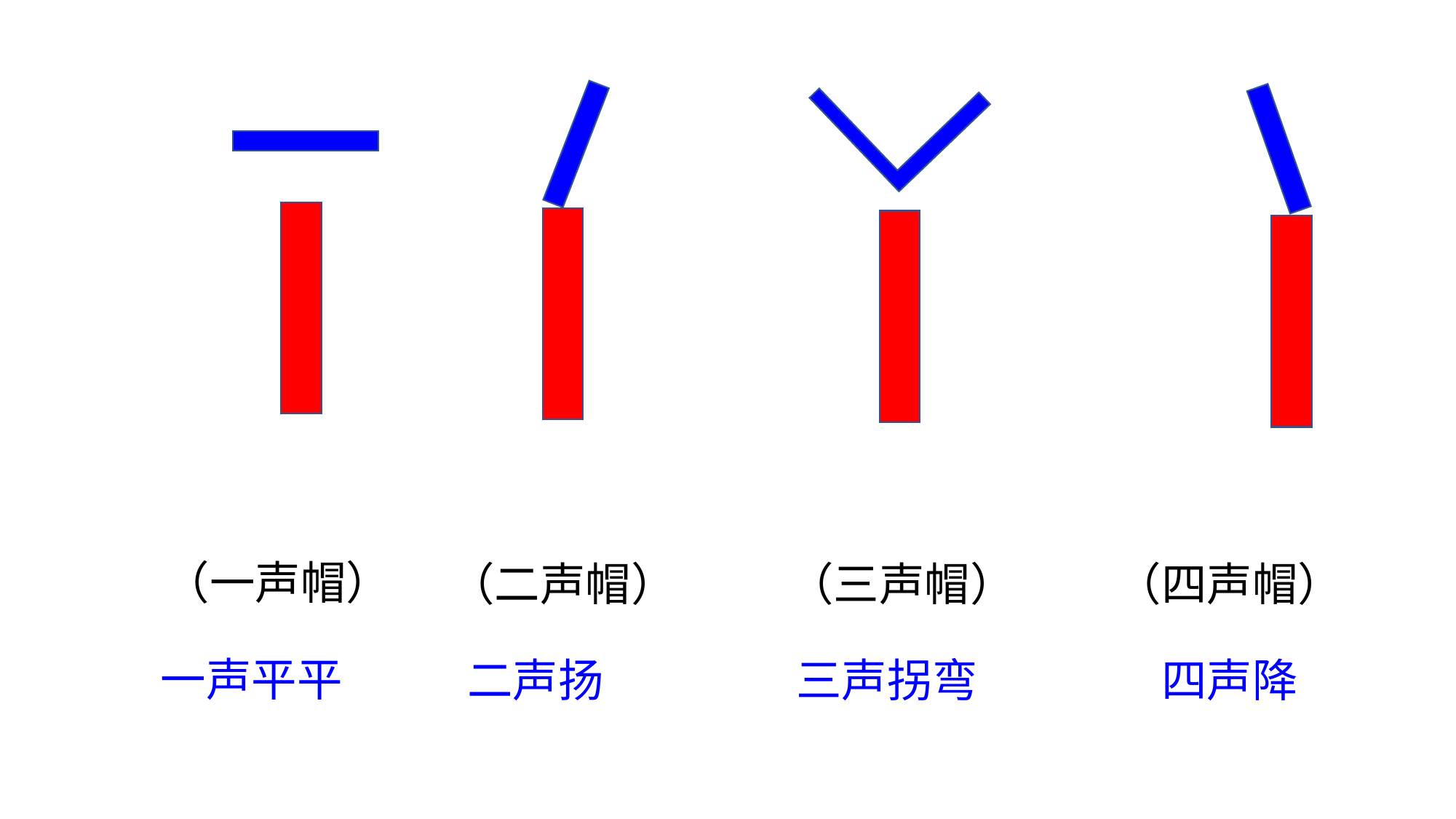

（一声帽）
（二声帽）
（三声帽）
（四声帽）
一声平平
二声扬
三声拐弯
四声降